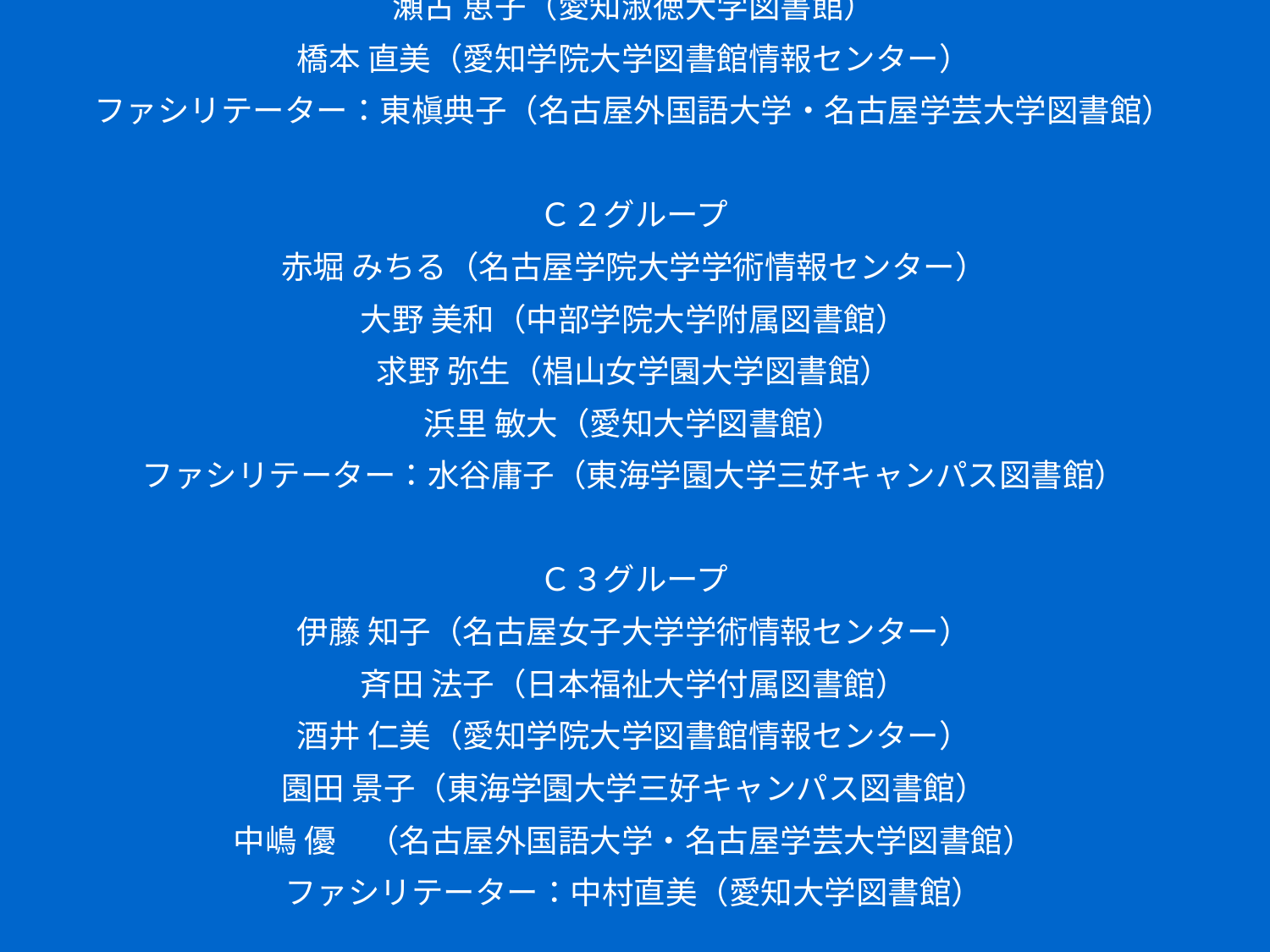

# STAFF Ｃ1グループ 石田 翔子（金城学院大学図書館） 北浦 有希子（名古屋経済大学・名古屋経済大学短期大学部図書館） 瀬古 恵子（愛知淑徳大学図書館） 橋本 直美（愛知学院大学図書館情報センター） ファシリテーター：東槇典子（名古屋外国語大学・名古屋学芸大学図書館） Ｃ２グループ 赤堀 みちる（名古屋学院大学学術情報センター） 大野 美和（中部学院大学附属図書館） 求野 弥生（椙山女学園大学図書館） 浜里 敏大（愛知大学図書館） ファシリテーター：水谷庸子（東海学園大学三好キャンパス図書館） Ｃ３グループ 伊藤 知子（名古屋女子大学学術情報センター） 斉田 法子（日本福祉大学付属図書館） 酒井 仁美（愛知学院大学図書館情報センター） 園田 景子（東海学園大学三好キャンパス図書館） 中嶋 優　（名古屋外国語大学・名古屋学芸大学図書館） ファシリテーター：中村直美（愛知大学図書館）